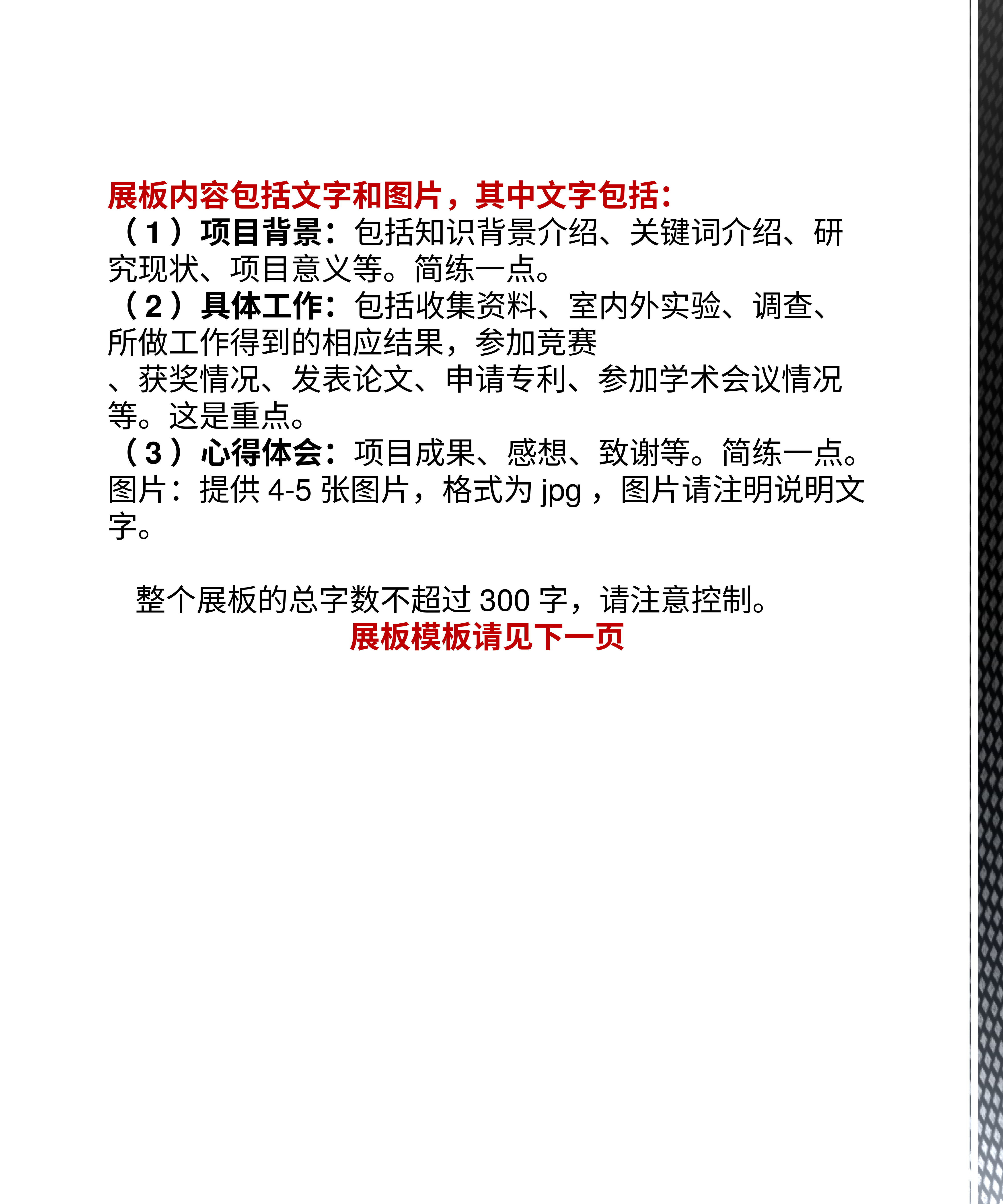

展板内容包括文字和图片，其中文字包括：
（1）项目背景：包括知识背景介绍、关键词介绍、研究现状、项目意义等。简练一点。
（2）具体工作：包括收集资料、室内外实验、调查、所做工作得到的相应结果，参加竞赛
、获奖情况、发表论文、申请专利、参加学术会议情况等。这是重点。
（3）心得体会：项目成果、感想、致谢等。简练一点。
图片：提供4-5张图片，格式为jpg，图片请注明说明文字。

   整个展板的总字数不超过300字，请注意控制。
展板模板请见下一页